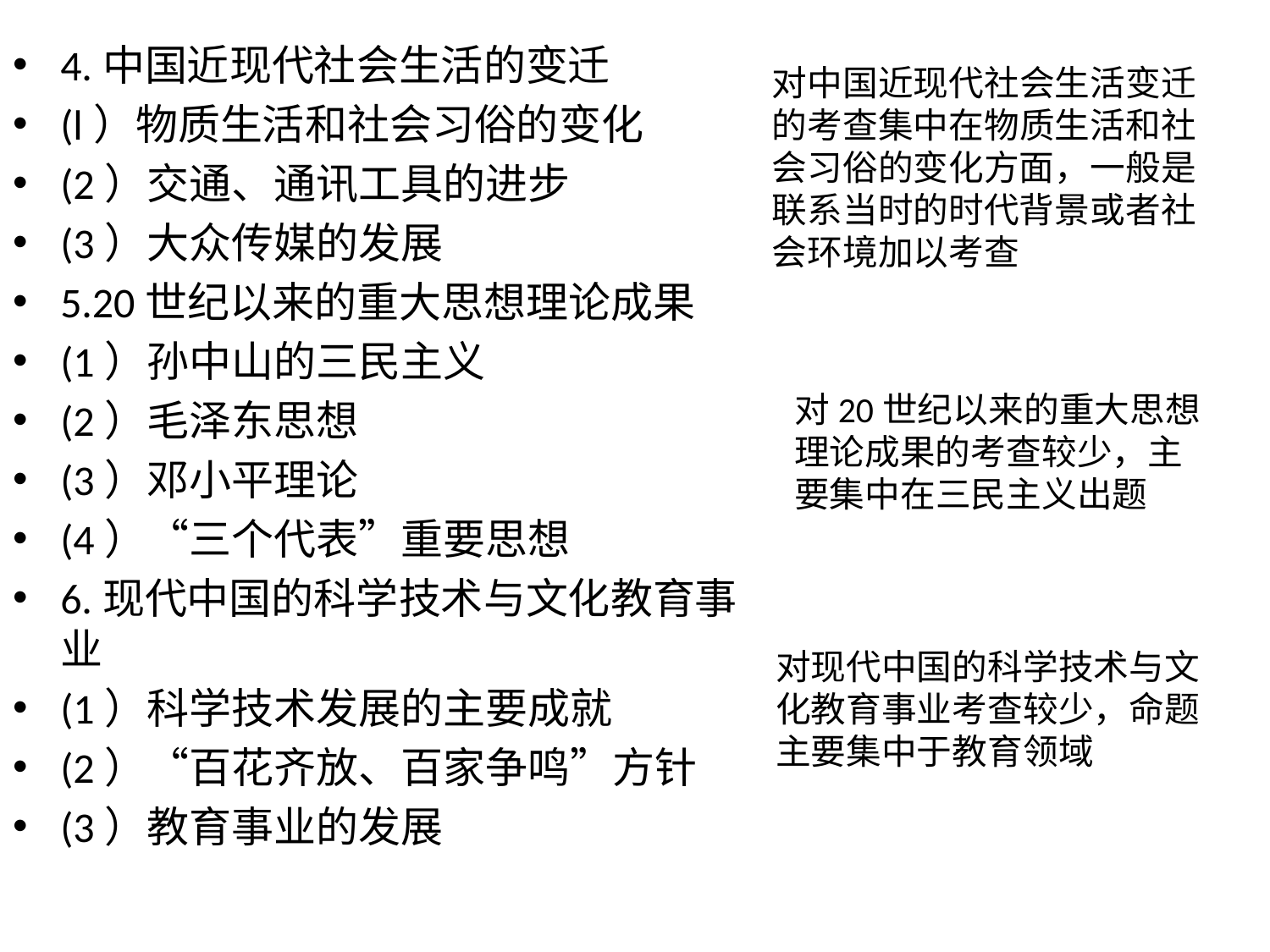

4.中国近现代社会生活的变迁
(l）物质生活和社会习俗的变化
(2）交通、通讯工具的进步
(3）大众传媒的发展
5.20世纪以来的重大思想理论成果
(1）孙中山的三民主义
(2）毛泽东思想
(3）邓小平理论
(4）“三个代表”重要思想
6.现代中国的科学技术与文化教育事业
(1）科学技术发展的主要成就
(2）“百花齐放、百家争鸣”方针
(3）教育事业的发展

对中国近现代社会生活变迁的考查集中在物质生活和社会习俗的变化方面，一般是联系当时的时代背景或者社会环境加以考查
对20世纪以来的重大思想理论成果的考查较少，主要集中在三民主义出题
对现代中国的科学技术与文化教育事业考查较少，命题主要集中于教育领域